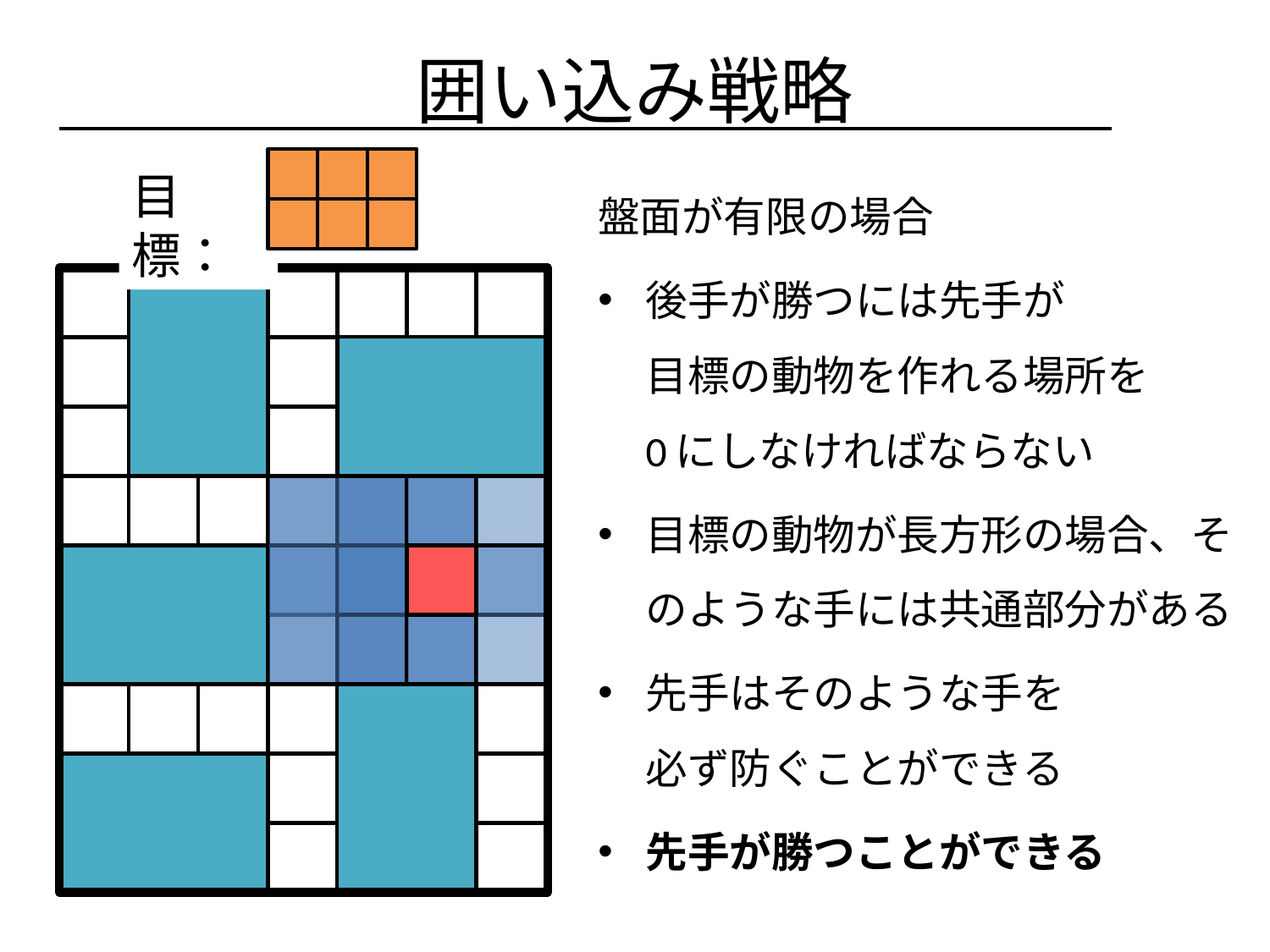

囲い込み戦略

目標：
盤面が有限の場合
後手が勝つには先手が
目標の動物を作れる場所を
0にしなければならない
目標の動物が長方形の場合、そのような手には共通部分がある
先手はそのような手を
必ず防ぐことができる
先手が勝つことができる